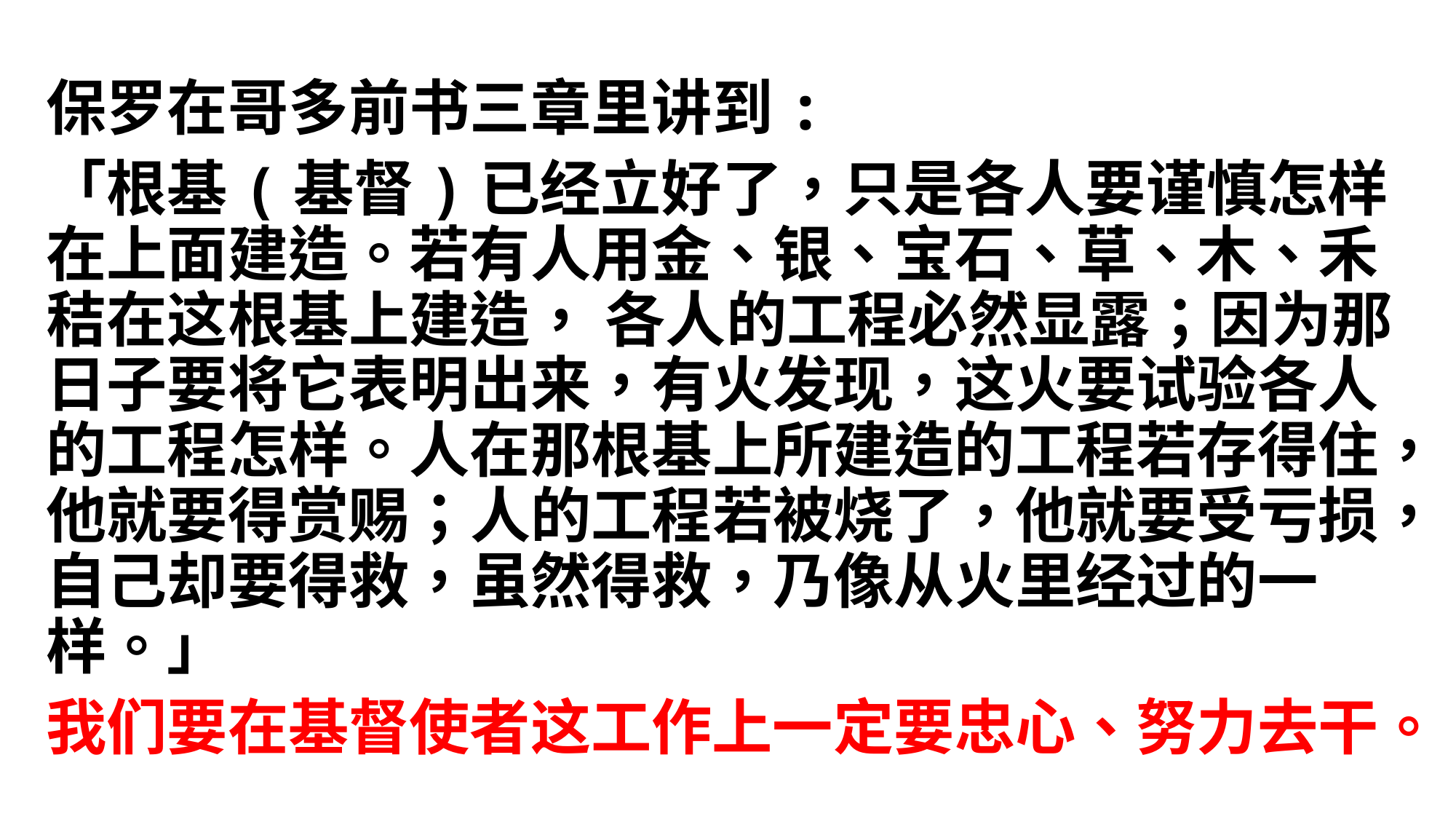

保罗在哥多前书三章里讲到:
「根基(基督)已经立好了，只是各人要谨慎怎样在上面建造。若有人用金、银、宝石、草、木、禾秸在这根基上建造， 各人的工程必然显露；因为那日子要将它表明出来，有火发现，这火要试验各人的工程怎样。人在那根基上所建造的工程若存得住，他就要得赏赐；人的工程若被烧了，他就要受亏损，自己却要得救，虽然得救，乃像从火里经过的一样。」
我们要在基督使者这工作上一定要忠心、努力去干。